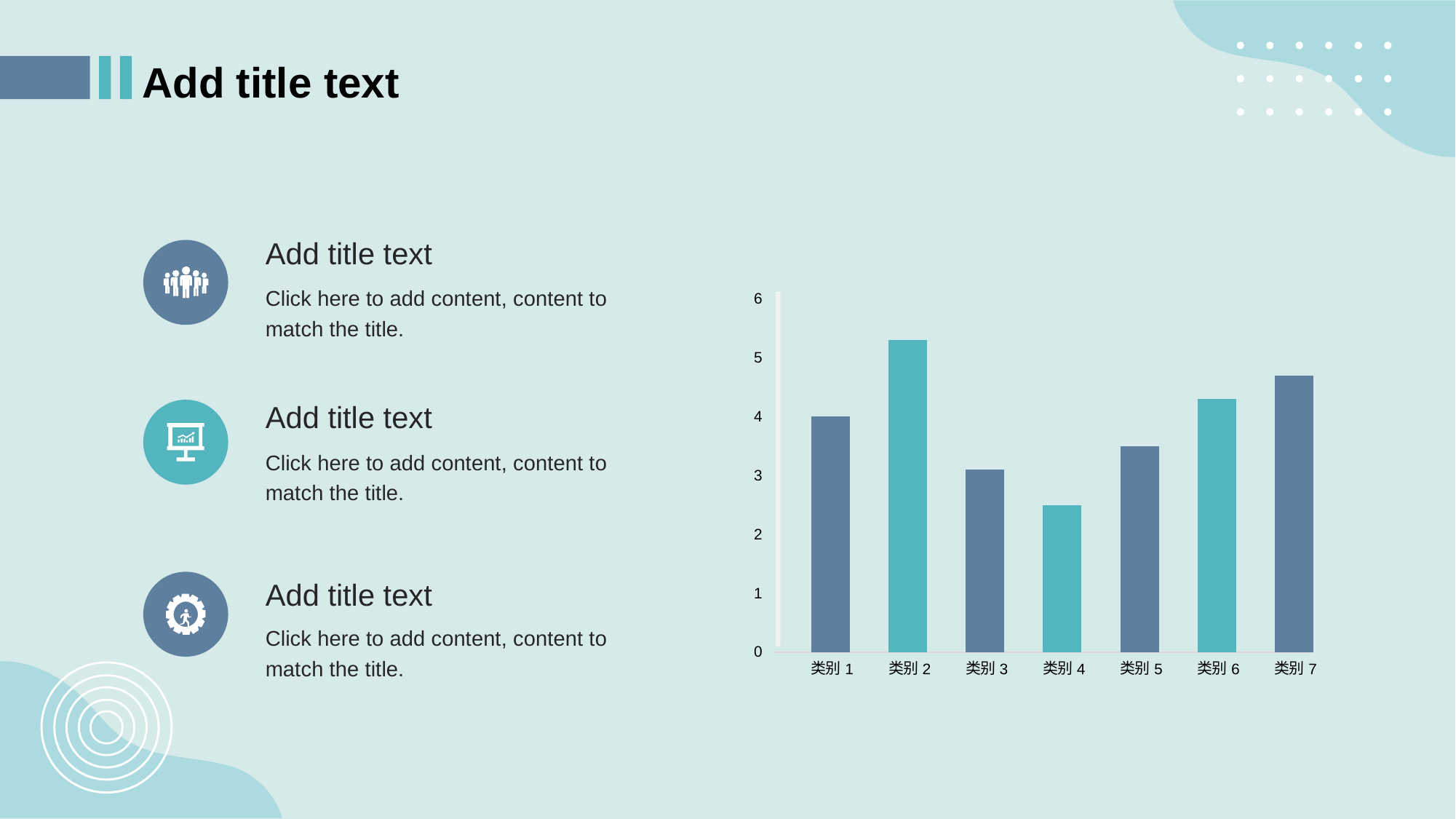

Add title text

Add title text

Click here to add content, content to match the title.

### Chart

| Category | 系列 1 | 系列 2 |
|---|---|---|
| 类别1 | 4.0 | 4.0 |
| 类别2 | 5.3 | 5.3 |
| 类别3 | 3.1 | 3.1 |
| 类别4 | 2.5 | 2.5 |
| 类别5 | 3.5 | 3.5 |
| 类别6 | 4.3 | 4.3 |
| 类别7 | 4.7 | 4.7 |
Add title text

Click here to add content, content to match the title.
Add title text

Click here to add content, content to match the title.